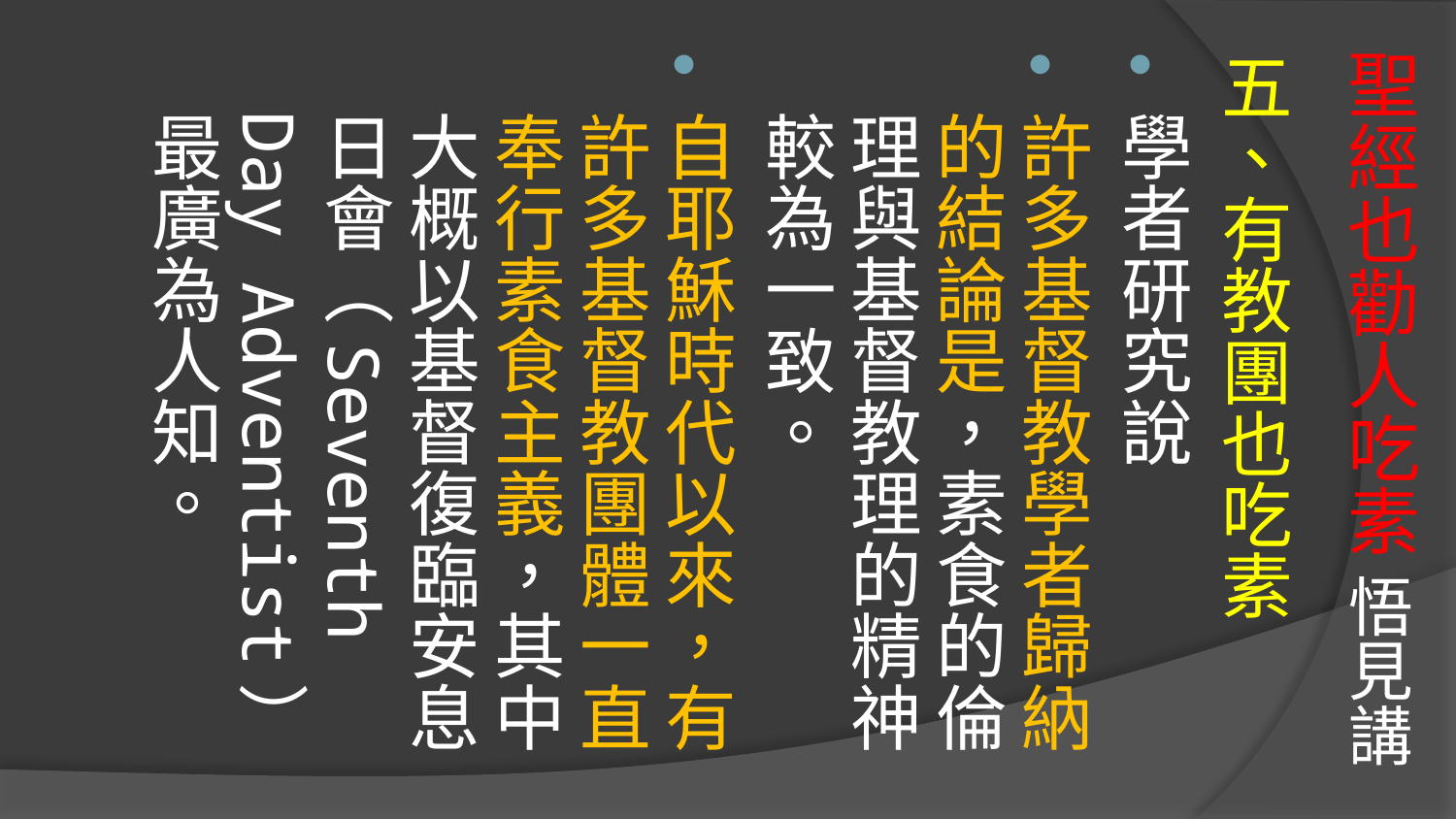

# 聖經也勸人吃素 悟見講
五、有教團也吃素
學者研究說
許多基督教學者歸納的結論是，素食的倫理與基督教理的精神較為一致。
自耶穌時代以來，有許多基督教團體一直奉行素食主義，其中大概以基督復臨安息日會（Seventh Day Adventist）最廣為人知。